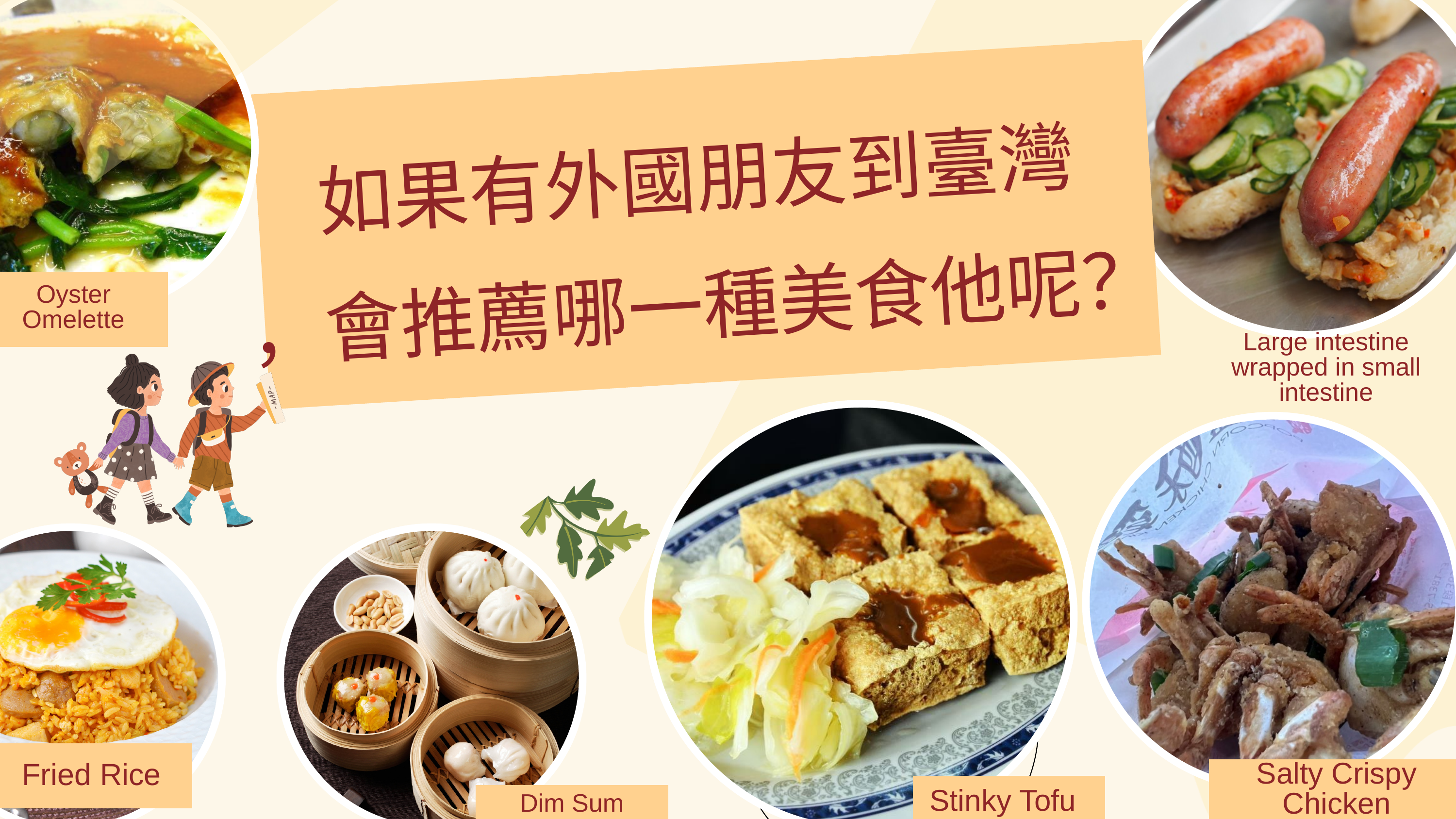

如果有外國朋友到臺灣
，會推薦哪一種美食他呢？

Oyster Omelette

Large intestine wrapped in small intestine

Salty Crispy Chicken
Fried Rice

Stinky Tofu
Dim Sum